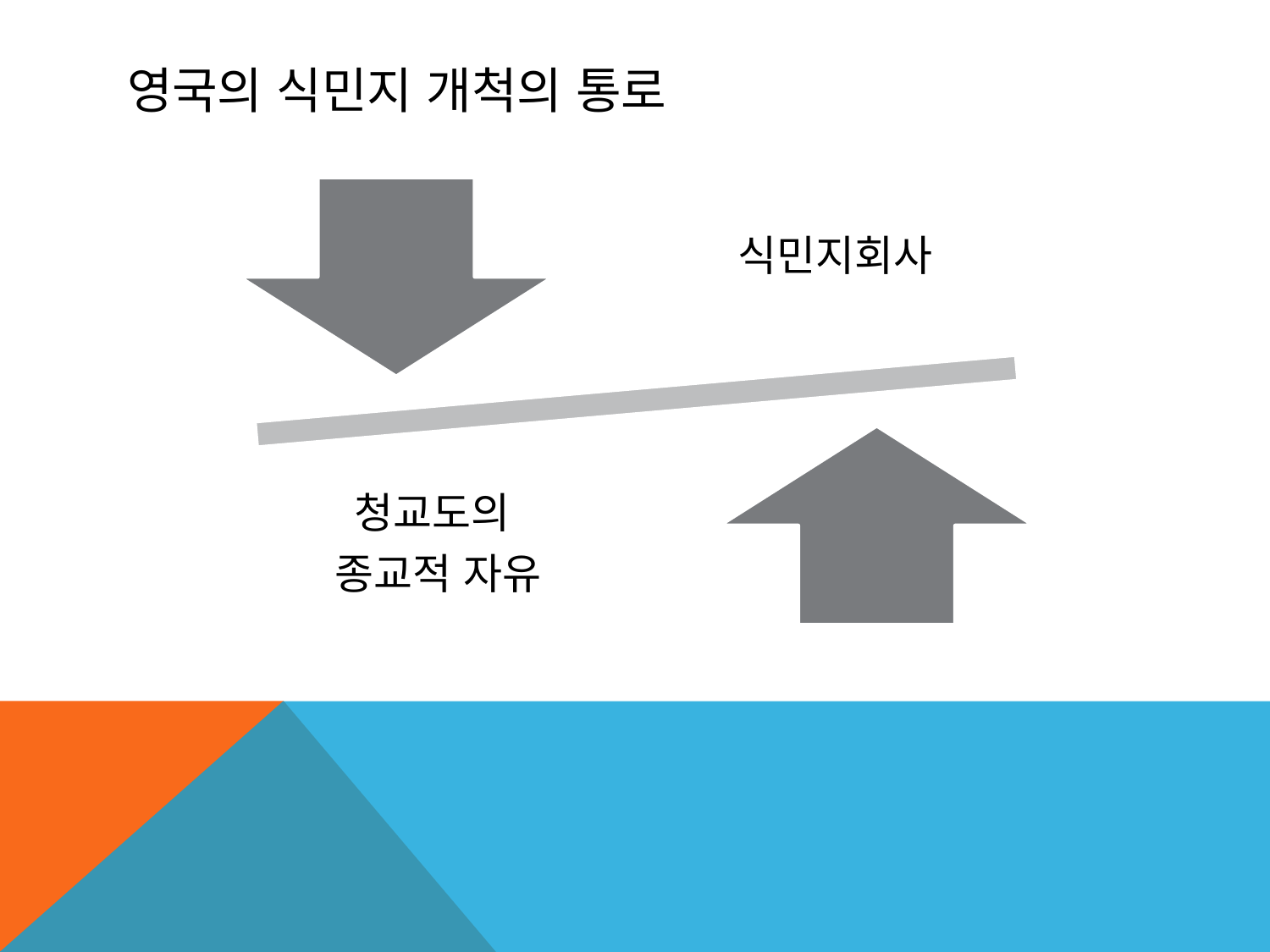

# 영국의 식민지 개척의 통로
식민지회사

청교도의
종교적 자유